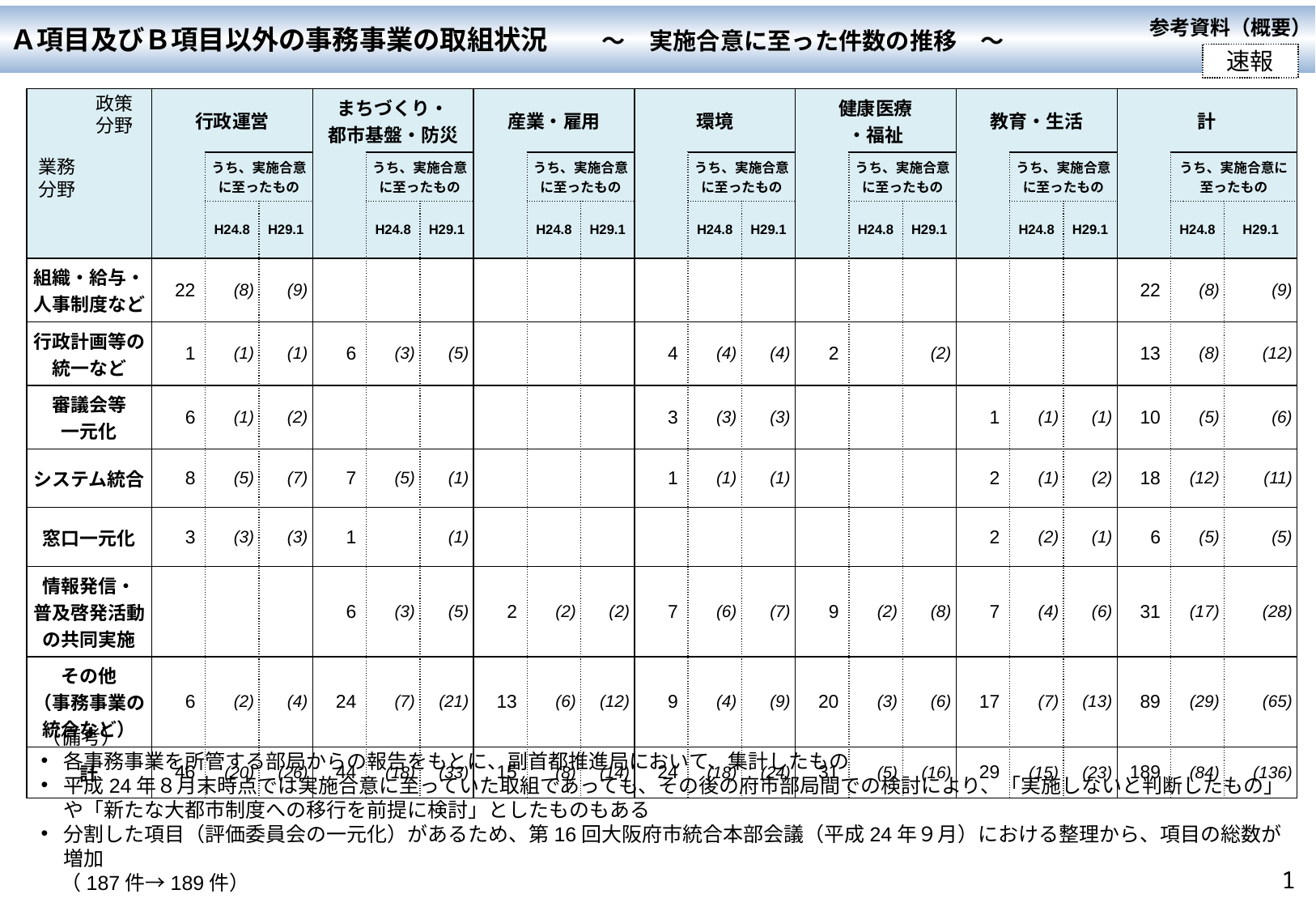

Ａ項目及びＢ項目以外の事務事業の取組状況　　～　実施合意に至った件数の推移　～
参考資料（概要）
速報
政策
分野
|  | 行政運営 |  |  | まちづくり・ 都市基盤・防災 |  |  | 産業・雇用 |  |  | 環境 |  |  | 健康医療 ・福祉 |  |  | 教育・生活 |  |  | 計 |  |  |
| --- | --- | --- | --- | --- | --- | --- | --- | --- | --- | --- | --- | --- | --- | --- | --- | --- | --- | --- | --- | --- | --- |
|  |  | うち、実施合意に至ったもの |  |  | うち、実施合意に至ったもの |  |  | うち、実施合意に至ったもの |  |  | うち、実施合意に至ったもの |  |  | うち、実施合意に至ったもの |  |  | うち、実施合意に至ったもの |  |  | うち、実施合意に至ったもの |  |
|  |  | H24.8 | H29.1 |  | H24.8 | H29.1 |  | H24.8 | H29.1 |  | H24.8 | H29.1 |  | H24.8 | H29.1 |  | H24.8 | H29.1 |  | H24.8 | H29.1 |
| 組織・給与・ 人事制度など | 22 | (8) | (9) |  |  |  |  |  |  |  |  |  |  |  |  |  |  |  | 22 | (8) | (9) |
| 行政計画等の統一など | 1 | (1) | (1) | 6 | (3) | (5) |  |  |  | 4 | (4) | (4) | 2 |  | (2) |  |  |  | 13 | (8) | (12) |
| 審議会等 一元化 | 6 | (1) | (2) |  |  |  |  |  |  | 3 | (3) | (3) |  |  |  | 1 | (1) | (1) | 10 | (5) | (6) |
| システム統合 | 8 | (5) | (7) | 7 | (5) | (1) |  |  |  | 1 | (1) | (1) |  |  |  | 2 | (1) | (2) | 18 | (12) | (11) |
| 窓口一元化 | 3 | (3) | (3) | 1 |  | (1) |  |  |  |  |  |  |  |  |  | 2 | (2) | (1) | 6 | (5) | (5) |
| 情報発信・ 普及啓発活動 の共同実施 |  |  |  | 6 | (3) | (5) | 2 | (2) | (2) | 7 | (6) | (7) | 9 | (2) | (8) | 7 | (4) | (6) | 31 | (17) | (28) |
| その他 （事務事業の統合など） | 6 | (2) | (4) | 24 | (7) | (21) | 13 | (6) | (12) | 9 | (4) | (9) | 20 | (3) | (6) | 17 | (7) | (13) | 89 | (29) | (65) |
| 計 | 46 | (20) | (26) | 44 | (18) | (33) | 15 | (8) | (14) | 24 | (18) | (24) | 31 | (5) | (16) | 29 | (15) | (23) | 189 | (84) | (136) |
業務分野
（備考）
各事務事業を所管する部局からの報告をもとに、副首都推進局において、集計したもの
平成24年８月末時点では実施合意に至っていた取組であっても、その後の府市部局間での検討により、「実施しないと判断したもの」や「新たな大都市制度への移行を前提に検討」としたものもある
分割した項目（評価委員会の一元化）があるため、第16回大阪府市統合本部会議（平成24年９月）における整理から、項目の総数が増加
　（187件→189件）
1